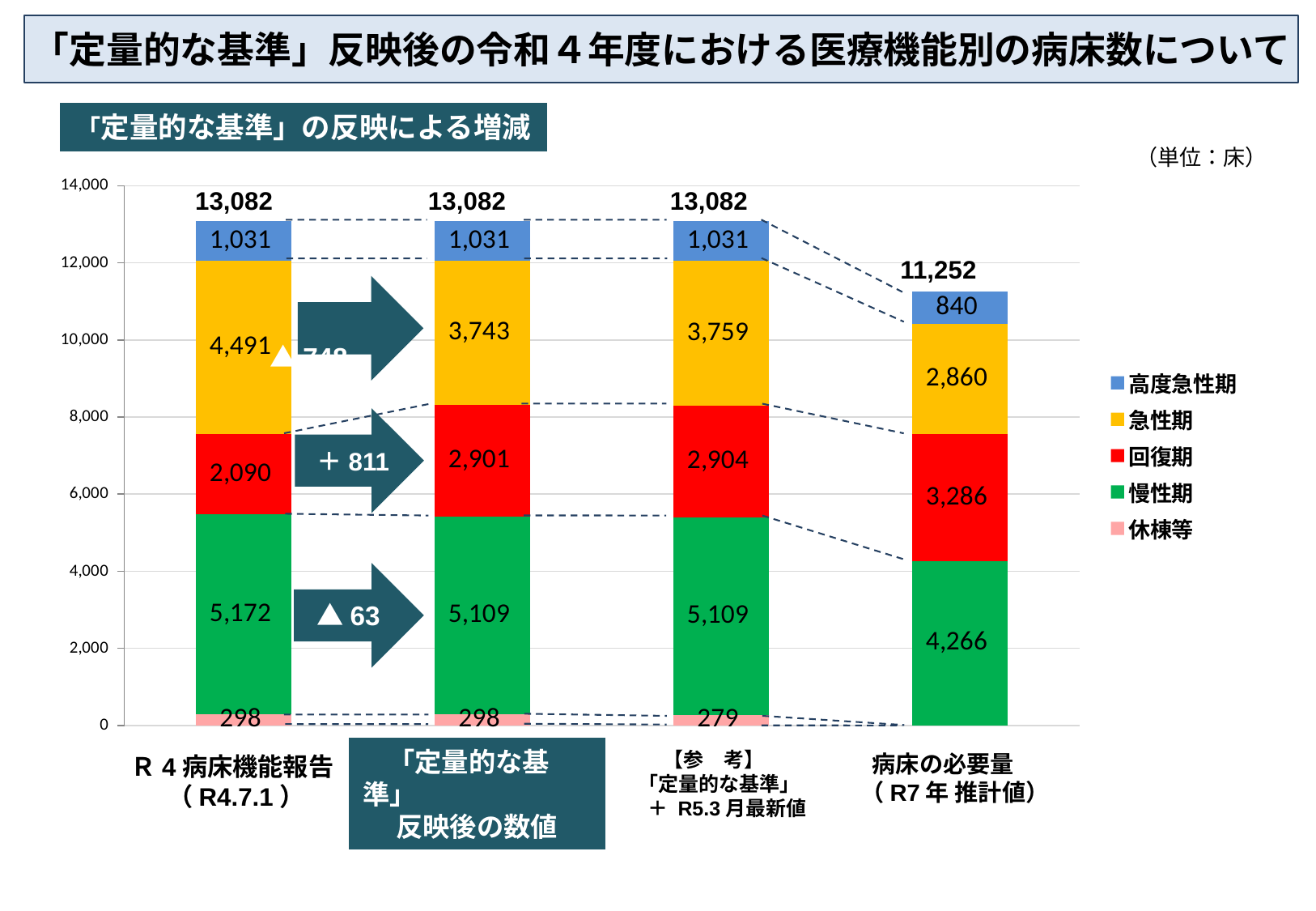

「定量的な基準」反映後の令和４年度における医療機能別の病床数について
「定量的な基準」の反映による増減
　　（単位：床）

### Chart

| Category | 休棟等 | 慢性期 | 回復期 | 急性期 | 高度急性期 |
|---|---|---|---|---|---|
| 現状（R4.7.1） | 298.0 | 5172.0 | 2090.0 | 4491.0 | 1031.0 |
| 定量的な基準 | 298.0 | 5109.0 | 2901.0 | 3743.0 | 1031.0 |
| 定量的な基準
＋
R5.3月時点の最新値 | 279.0 | 5109.0 | 2904.0 | 3759.0 | 1031.0 |
| 必要病床数（2025） | None | 4266.0 | 3286.0 | 2860.0 | 840.0 |
13,082
13,082
13,082

11,252

　　▲748

　　＋811

　　▲63

　「定量的な基準」
反映後の数値
　　　【参　考】
　　「定量的な基準」
 　　＋ R5.3月最新値
病床の必要量
（R7年 推計値）
Ｒ4病床機能報告
 　（R4.7.1）